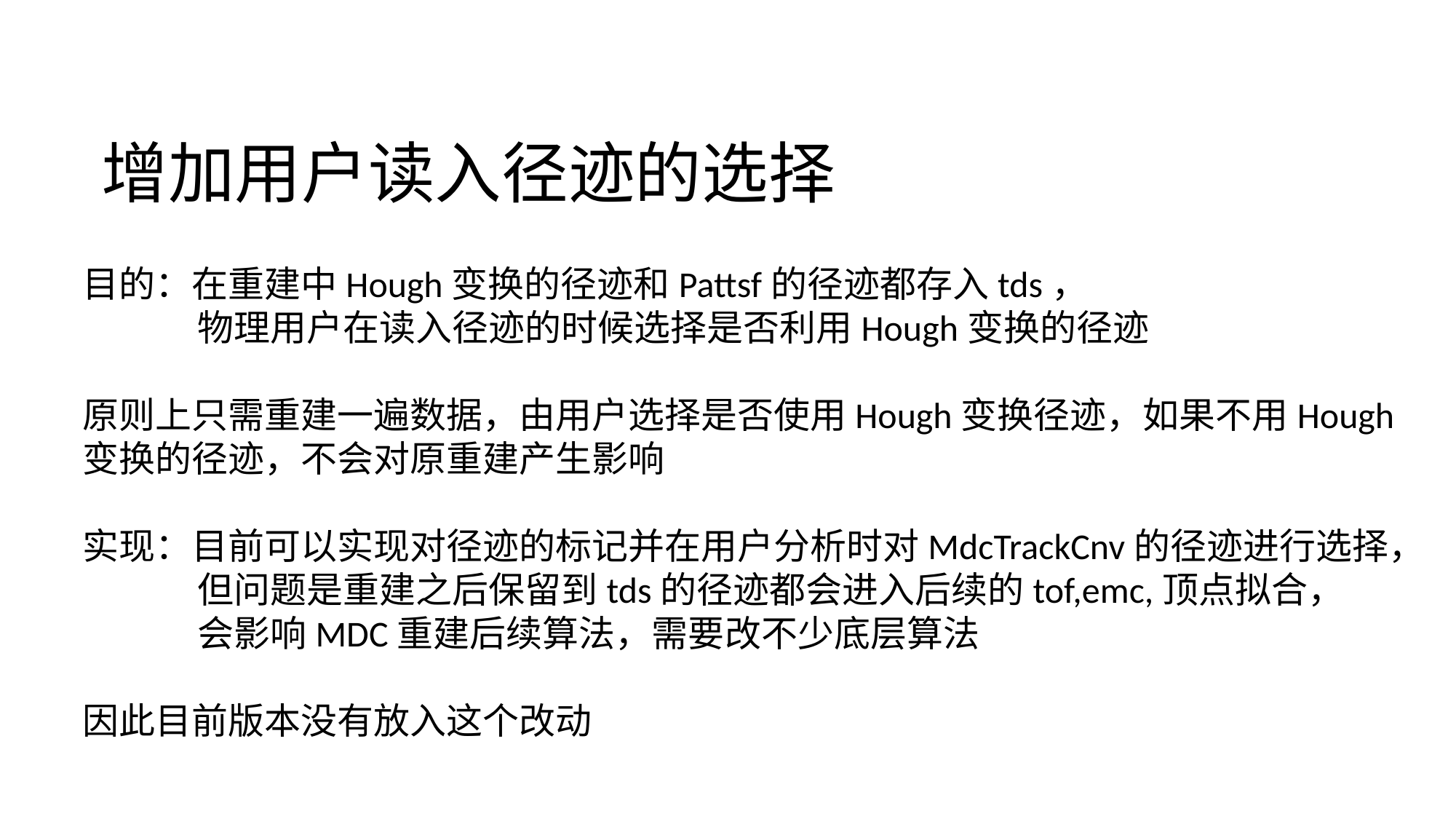

# 增加用户读入径迹的选择
目的：在重建中Hough变换的径迹和Pattsf的径迹都存入tds，
             物理用户在读入径迹的时候选择是否利用Hough变换的径迹

原则上只需重建一遍数据，由用户选择是否使用Hough变换径迹，如果不用Hough变换的径迹，不会对原重建产生影响

实现：目前可以实现对径迹的标记并在用户分析时对MdcTrackCnv的径迹进行选择，
             但问题是重建之后保留到tds的径迹都会进入后续的tof,emc,顶点拟合，
             会影响MDC重建后续算法，需要改不少底层算法

因此目前版本没有放入这个改动